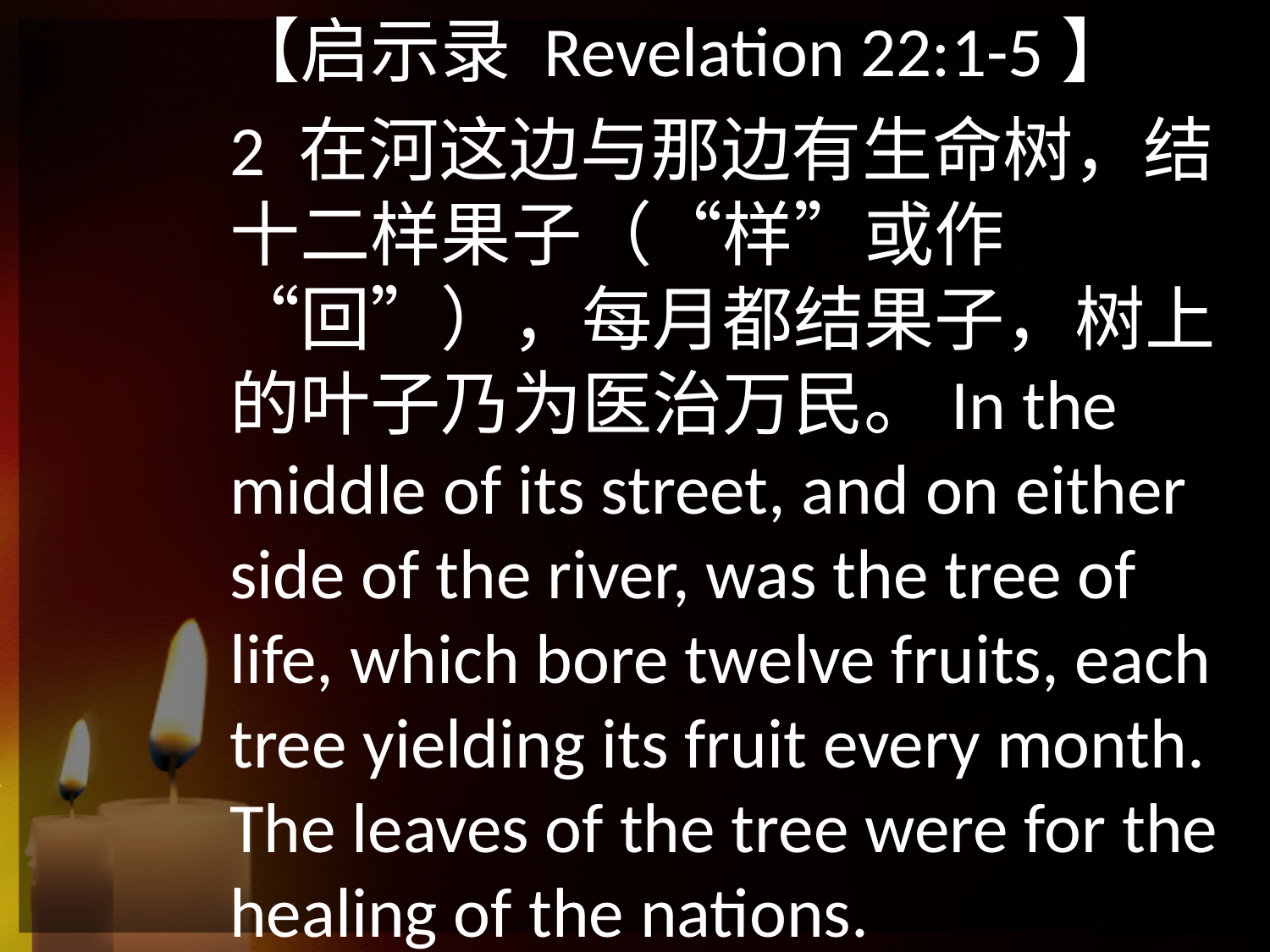

【启示录 Revelation 22:1-5】
2 在河这边与那边有生命树，结十二样果子（“样”或作“回”），每月都结果子，树上的叶子乃为医治万民。In the middle of its street, and on either side of the river, was the tree of life, which bore twelve fruits, each tree yielding its fruit every month. The leaves of the tree were for the healing of the nations.